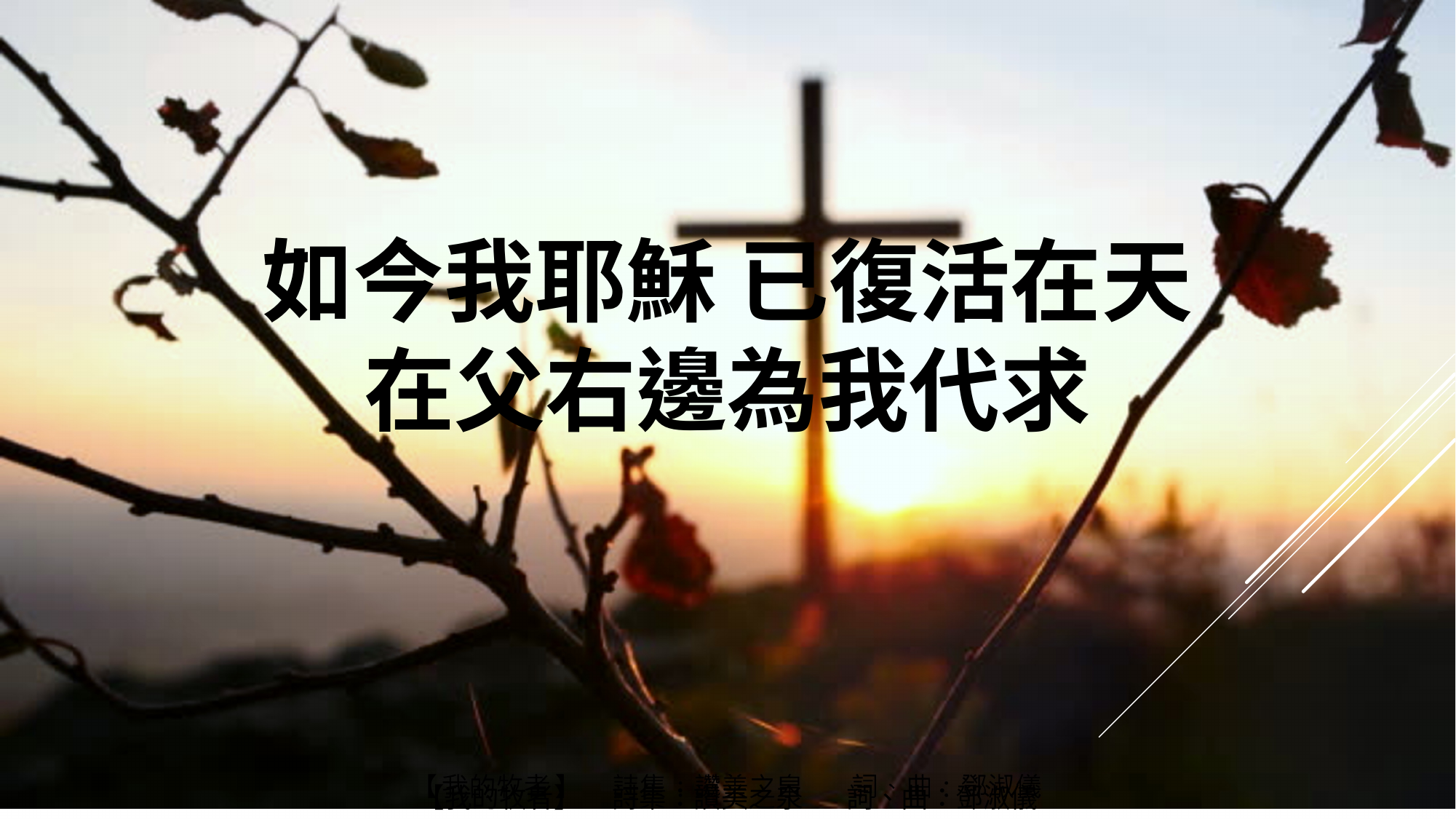

如今我耶穌 已復活在天
在父右邊為我代求
【我的牧者】     詩集：讚美之泉       詞、曲：鄧淑儀